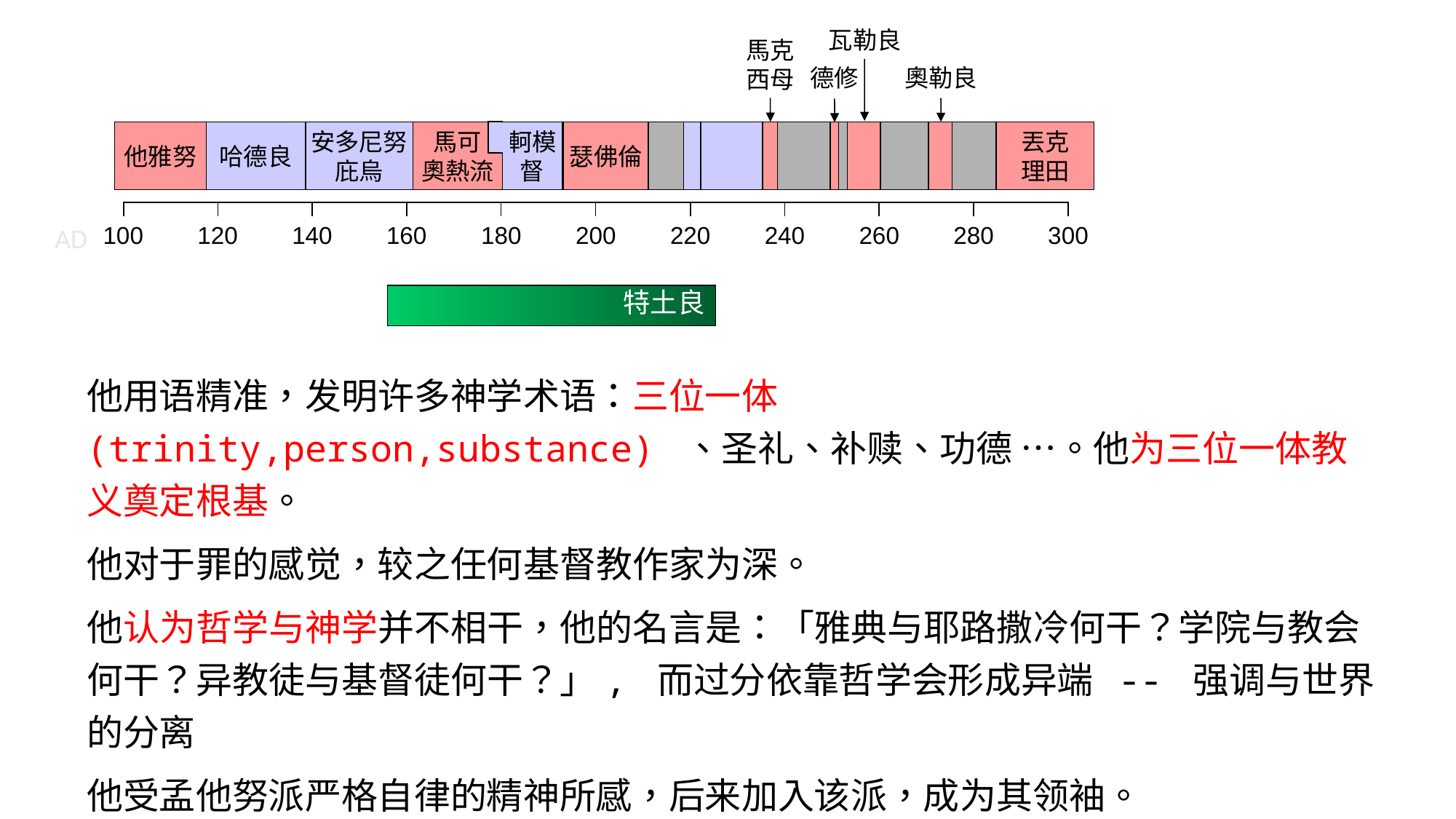

瓦勒良
馬克
西母
奧勒良
德修

他雅努
哈德良
安多尼努
庇烏
馬可
奧熱流
軻模
督

瑟佛倫

丟克
理田

|  |  |  |  |  |  |  |  |  |  |
| --- | --- | --- | --- | --- | --- | --- | --- | --- | --- |
AD
| 100 | 120 | 140 | 160 | 180 | 200 | 220 | 240 | 260 | 280 | 300 |
| --- | --- | --- | --- | --- | --- | --- | --- | --- | --- | --- |
特土良
他用语精准，发明许多神学术语：三位一体(trinity,person,substance) 、圣礼、补赎、功德 …。他为三位一体教义奠定根基。
他对于罪的感觉，较之任何基督教作家为深。
他认为哲学与神学并不相干，他的名言是：「雅典与耶路撒冷何干？学院与教会何干？异教徒与基督徒何干？」, 而过分依靠哲学会形成异端  -- 强调与世界的分离
他受孟他努派严格自律的精神所感，后来加入该派，成为其领袖。